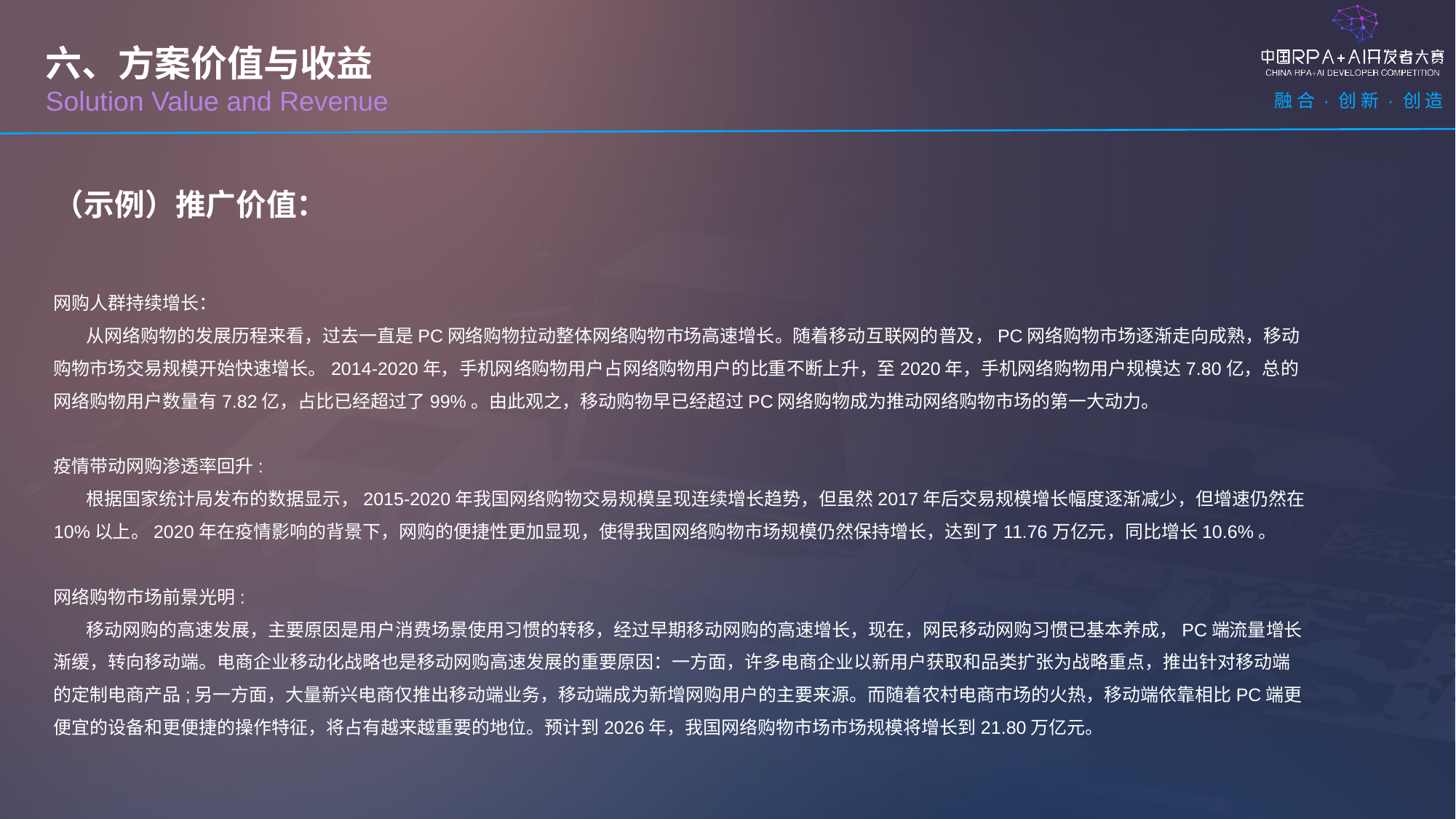

六、方案价值与收益
Solution Value and Revenue
（示例）推广价值：
网购人群持续增长：
       从网络购物的发展历程来看，过去一直是PC网络购物拉动整体网络购物市场高速增长。随着移动互联网的普及，PC网络购物市场逐渐走向成熟，移动购物市场交易规模开始快速增长。2014-2020年，手机网络购物用户占网络购物用户的比重不断上升，至2020年，手机网络购物用户规模达7.80亿，总的网络购物用户数量有7.82亿，占比已经超过了99%。由此观之，移动购物早已经超过PC网络购物成为推动网络购物市场的第一大动力。

疫情带动网购渗透率回升:
       根据国家统计局发布的数据显示，2015-2020年我国网络购物交易规模呈现连续增长趋势，但虽然2017年后交易规模增长幅度逐渐减少，但增速仍然在10%以上。2020年在疫情影响的背景下，网购的便捷性更加显现，使得我国网络购物市场规模仍然保持增长，达到了11.76万亿元，同比增长10.6%。

网络购物市场前景光明:
       移动网购的高速发展，主要原因是用户消费场景使用习惯的转移，经过早期移动网购的高速增长，现在，网民移动网购习惯已基本养成，PC端流量增长渐缓，转向移动端。电商企业移动化战略也是移动网购高速发展的重要原因：一方面，许多电商企业以新用户获取和品类扩张为战略重点，推出针对移动端的定制电商产品;另一方面，大量新兴电商仅推出移动端业务，移动端成为新增网购用户的主要来源。而随着农村电商市场的火热，移动端依靠相比PC端更便宜的设备和更便捷的操作特征，将占有越来越重要的地位。预计到2026年，我国网络购物市场市场规模将增长到21.80万亿元。